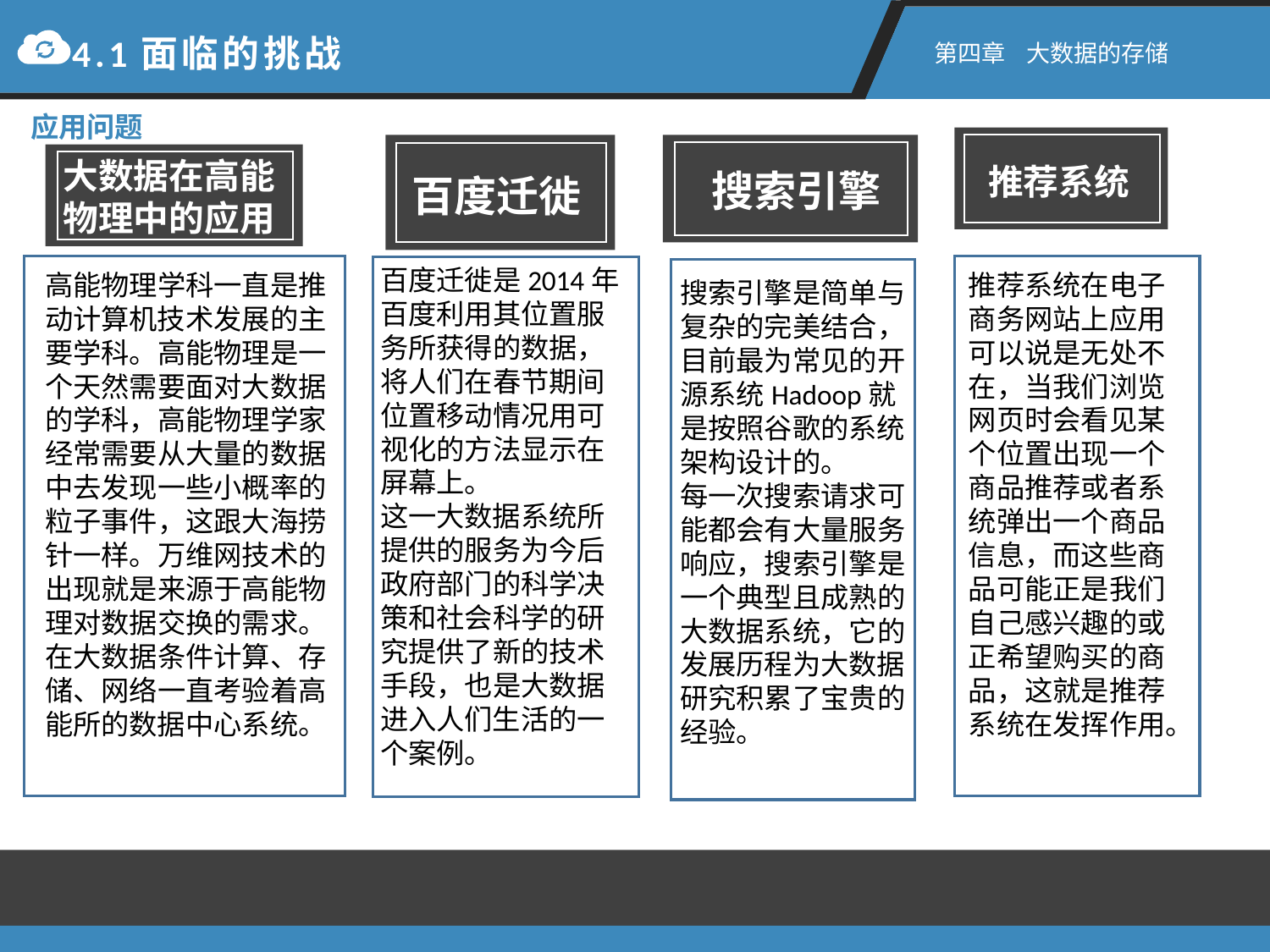

4.1面临的挑战

第四章    大数据的存储
应用问题

推荐系统

搜索引擎

百度迁徙

大数据在高能物理中的应用

高能物理学科一直是推动计算机技术发展的主要学科。高能物理是一个天然需要面对大数据的学科，高能物理学家经常需要从大量的数据中去发现一些小概率的粒子事件，这跟大海捞针一样。万维网技术的出现就是来源于高能物理对数据交换的需求。
在大数据条件计算、存储、网络一直考验着高能所的数据中心系统。

推荐系统在电子商务网站上应用可以说是无处不在，当我们浏览网页时会看见某个位置出现一个商品推荐或者系统弹出一个商品信息，而这些商品可能正是我们自己感兴趣的或正希望购买的商品，这就是推荐系统在发挥作用。
百度迁徙是2014年百度利用其位置服务所获得的数据，将人们在春节期间位置移动情况用可视化的方法显示在屏幕上。
这一大数据系统所提供的服务为今后政府部门的科学决策和社会科学的研究提供了新的技术手段，也是大数据进入人们生活的一个案例。

搜索引擎是简单与复杂的完美结合，目前最为常见的开源系统Hadoop就是按照谷歌的系统架构设计的。
每一次搜索请求可能都会有大量服务响应，搜索引擎是一个典型且成熟的大数据系统，它的发展历程为大数据研究积累了宝贵的经验。